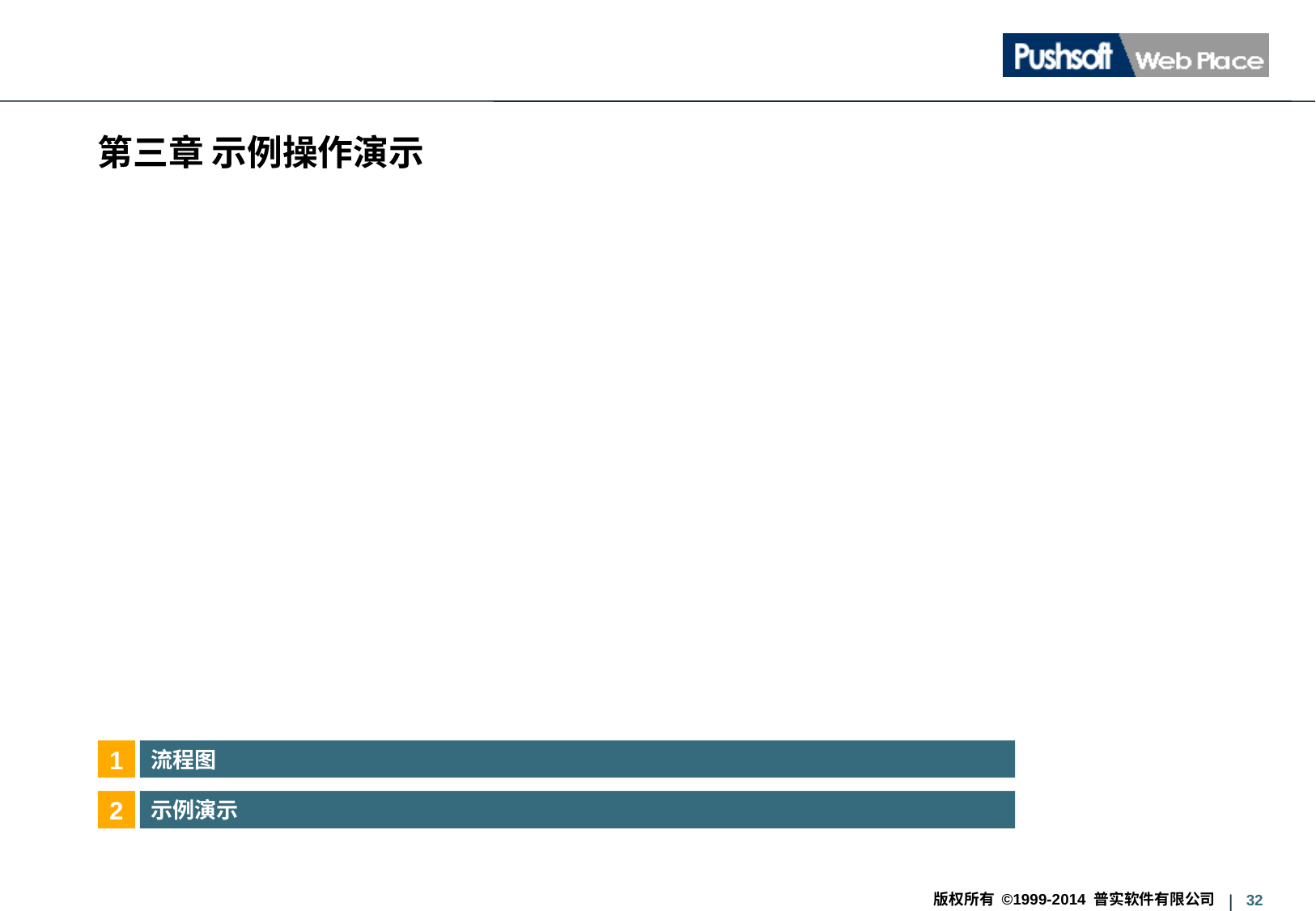

第三章 示例操作演示
1

流程图

2

示例演示

版权所有 ©1999-2014 普实软件有限公司
32